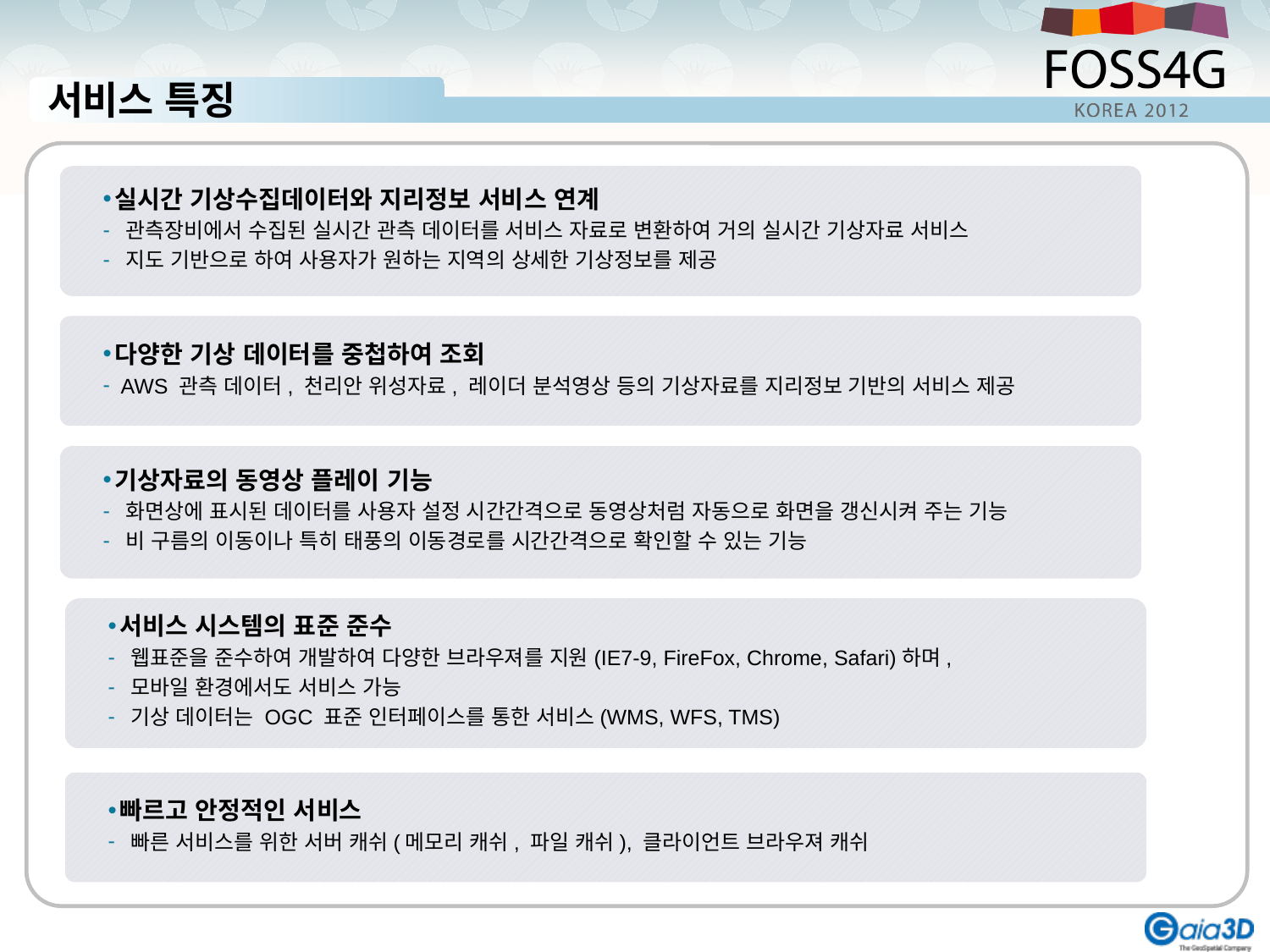

서비스 특징

실시간 기상수집데이터와 지리정보 서비스 연계
 관측장비에서 수집된 실시간 관측 데이터를 서비스 자료로 변환하여 거의 실시간 기상자료 서비스
 지도 기반으로 하여 사용자가 원하는 지역의 상세한 기상정보를 제공

다양한 기상 데이터를 중첩하여 조회
 AWS 관측 데이터, 천리안 위성자료, 레이더 분석영상 등의 기상자료를 지리정보 기반의 서비스 제공

기상자료의 동영상 플레이 기능
 화면상에 표시된 데이터를 사용자 설정 시간간격으로 동영상처럼 자동으로 화면을 갱신시켜 주는 기능
 비 구름의 이동이나 특히 태풍의 이동경로를 시간간격으로 확인할 수 있는 기능

서비스 시스템의 표준 준수
 웹표준을 준수하여 개발하여 다양한 브라우져를 지원(IE7-9, FireFox, Chrome, Safari)하며,
 모바일 환경에서도 서비스 가능
 기상 데이터는 OGC 표준 인터페이스를 통한 서비스(WMS, WFS, TMS)

빠르고 안정적인 서비스
 빠른 서비스를 위한 서버 캐쉬(메모리 캐쉬, 파일 캐쉬), 클라이언트 브라우져 캐쉬